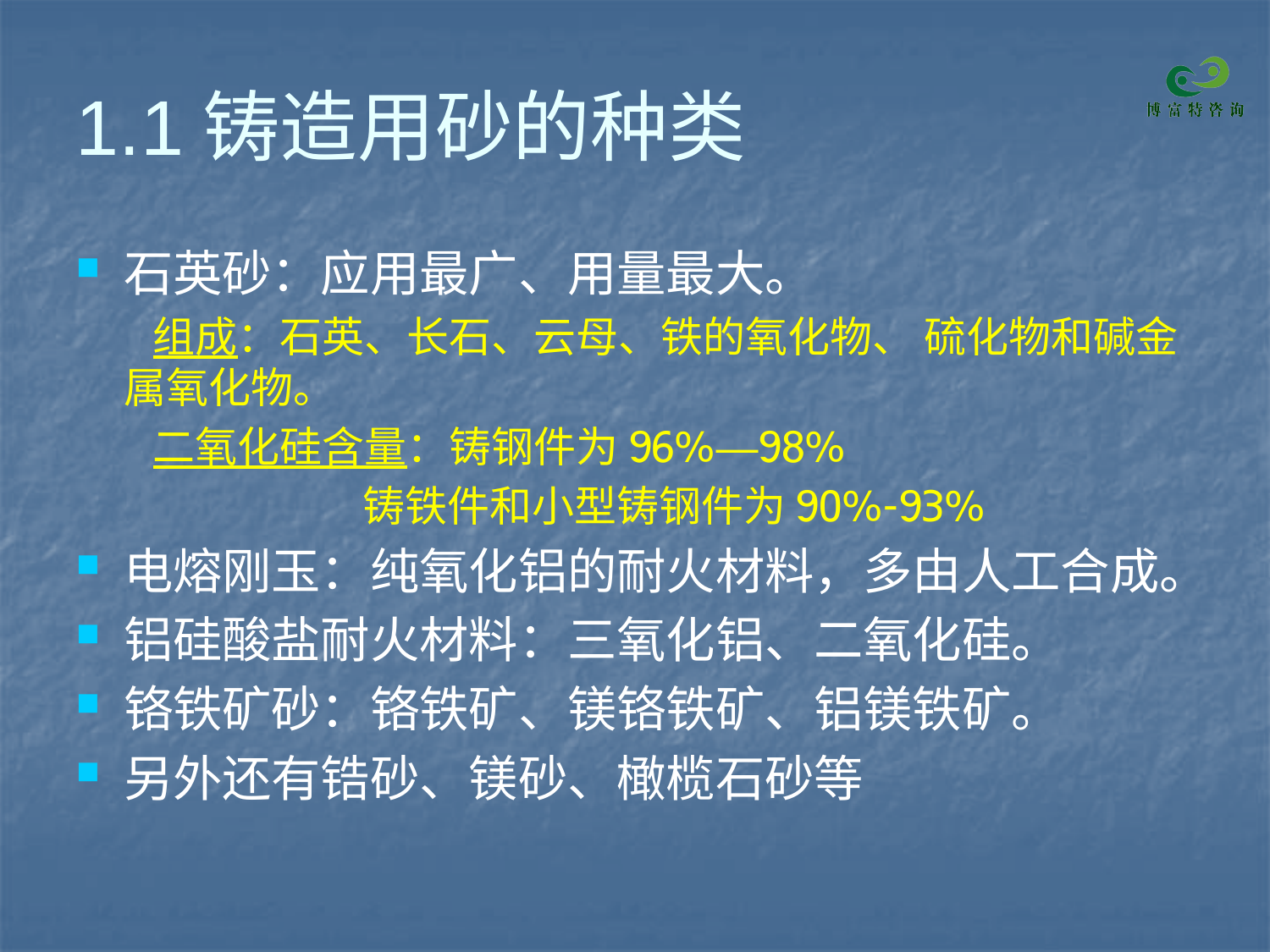

# 1.1铸造用砂的种类
石英砂：应用最广、用量最大。
       组成：石英、长石、云母、铁的氧化物、 硫化物和碱金属氧化物。
       二氧化硅含量：铸钢件为96%—98%
                             铸铁件和小型铸钢件为90%-93%
电熔刚玉：纯氧化铝的耐火材料，多由人工合成。
铝硅酸盐耐火材料：三氧化铝、二氧化硅。
铬铁矿砂：铬铁矿、镁铬铁矿、铝镁铁矿。
另外还有锆砂、镁砂、橄榄石砂等